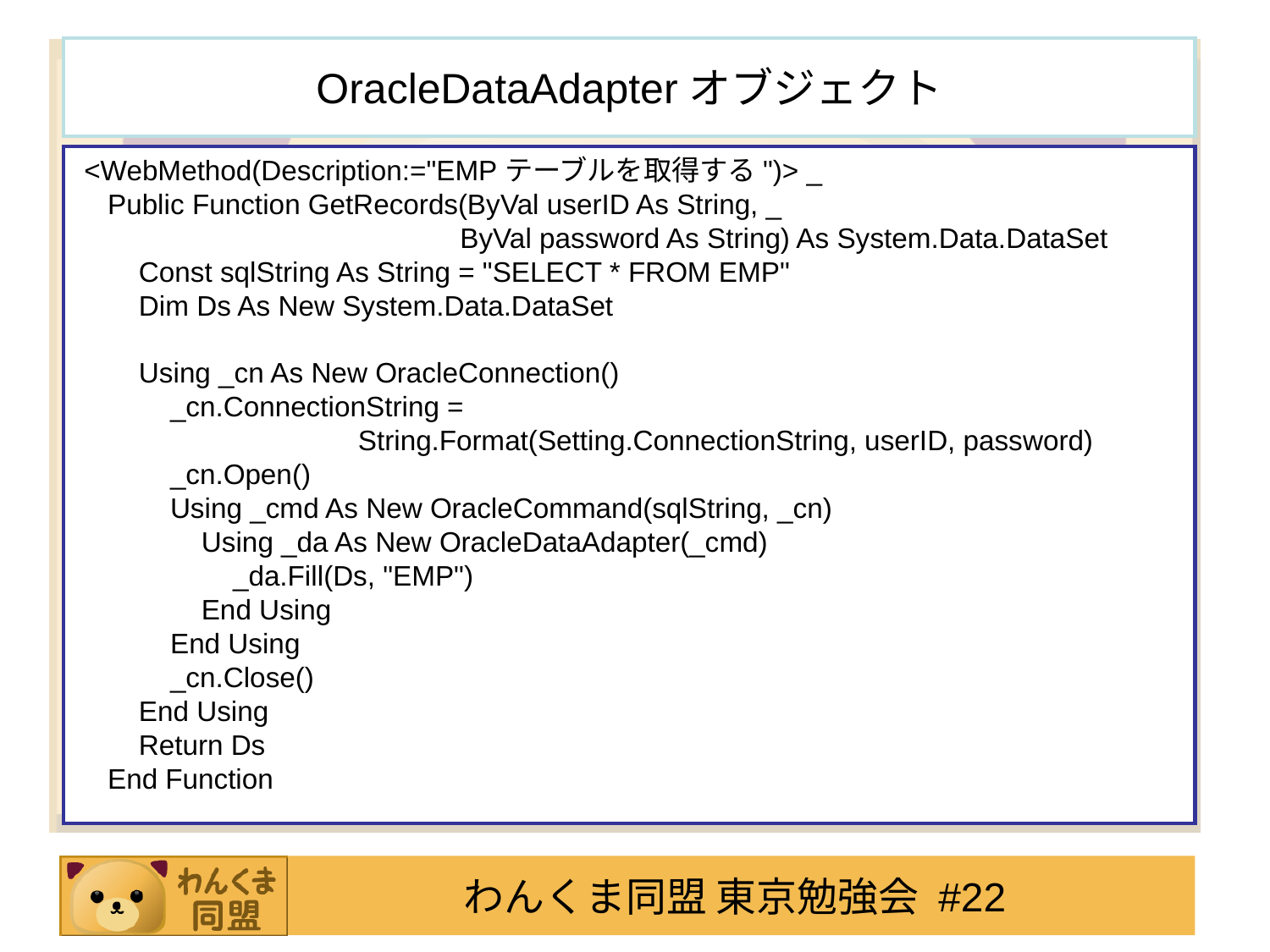

# OracleDataAdapterオブジェクト
 <WebMethod(Description:="EMPテーブルを取得する")> _
    Public Function GetRecords(ByVal userID As String, _
                                                 ByVal password As String) As System.Data.DataSet
        Const sqlString As String = "SELECT * FROM EMP"
        Dim Ds As New System.Data.DataSet

        Using _cn As New OracleConnection()
            _cn.ConnectionString =
                                    String.Format(Setting.ConnectionString, userID, password)
            _cn.Open()
            Using _cmd As New OracleCommand(sqlString, _cn)
                Using _da As New OracleDataAdapter(_cmd)
                    _da.Fill(Ds, "EMP")
                End Using
            End Using
            _cn.Close()
        End Using
        Return Ds
    End Function